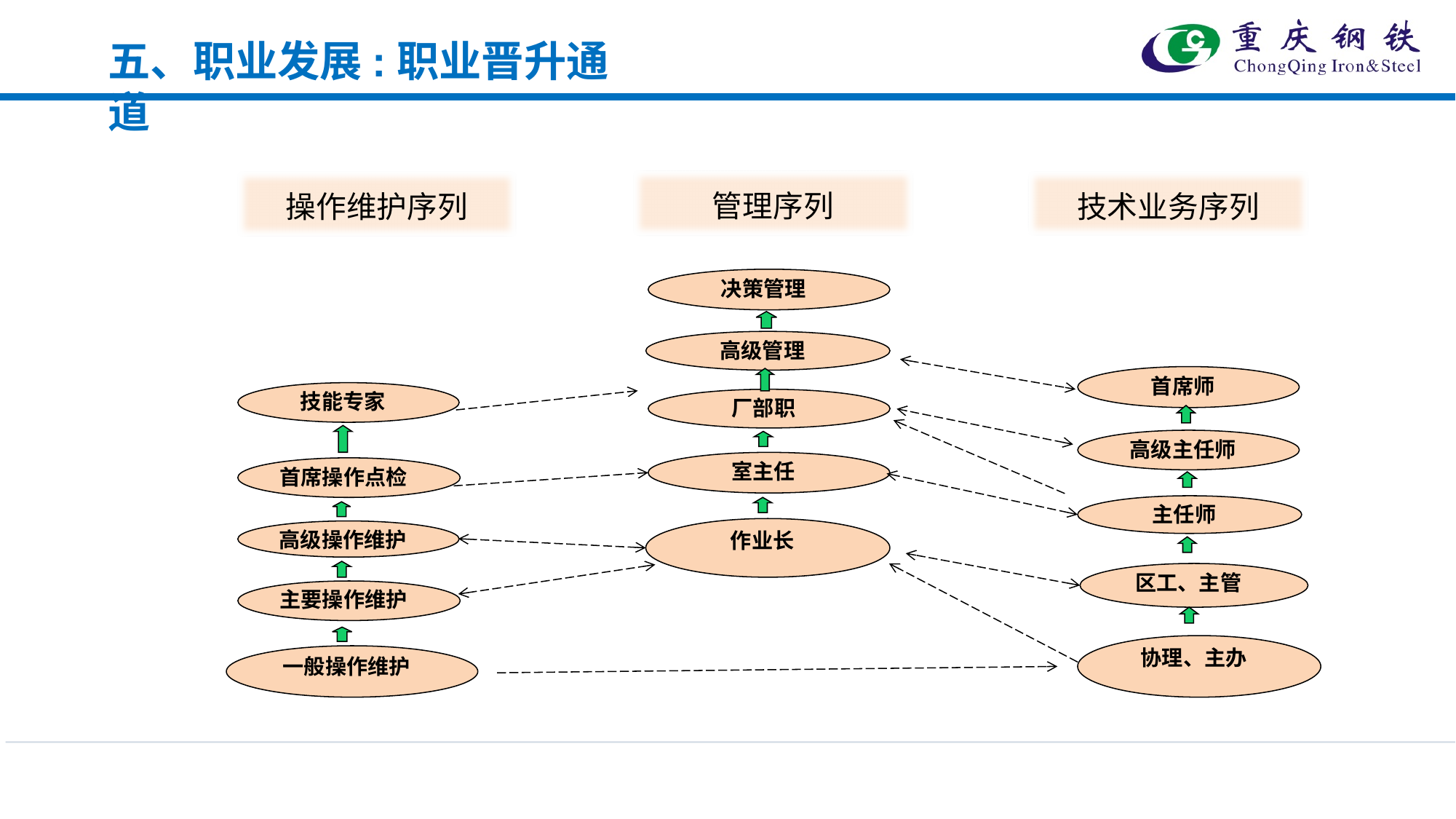

五、职业发展:职业晋升通道
管理序列
操作维护序列
技术业务序列
决策管理

高级管理
首席师

技能专家
厂部职

高级主任师

室主任
首席操作点检

主任师

作业长
高级操作维护

区工、主管
主要操作维护

协理、主办
一般操作维护